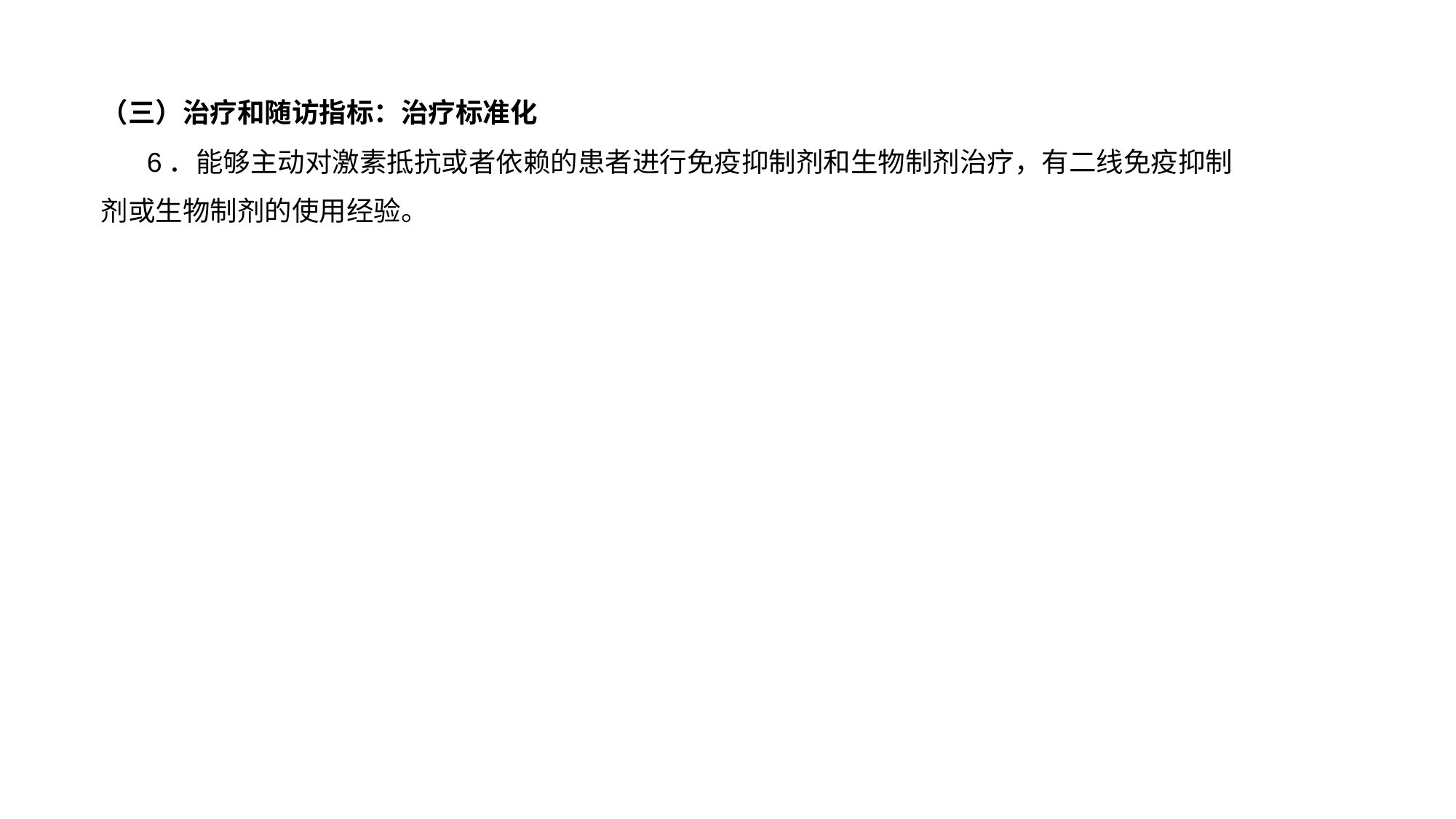

（三）治疗和随访指标：治疗标准化
      6．能够主动对激素抵抗或者依赖的患者进行免疫抑制剂和生物制剂治疗，有二线免疫抑制剂或生物制剂的使用经验。